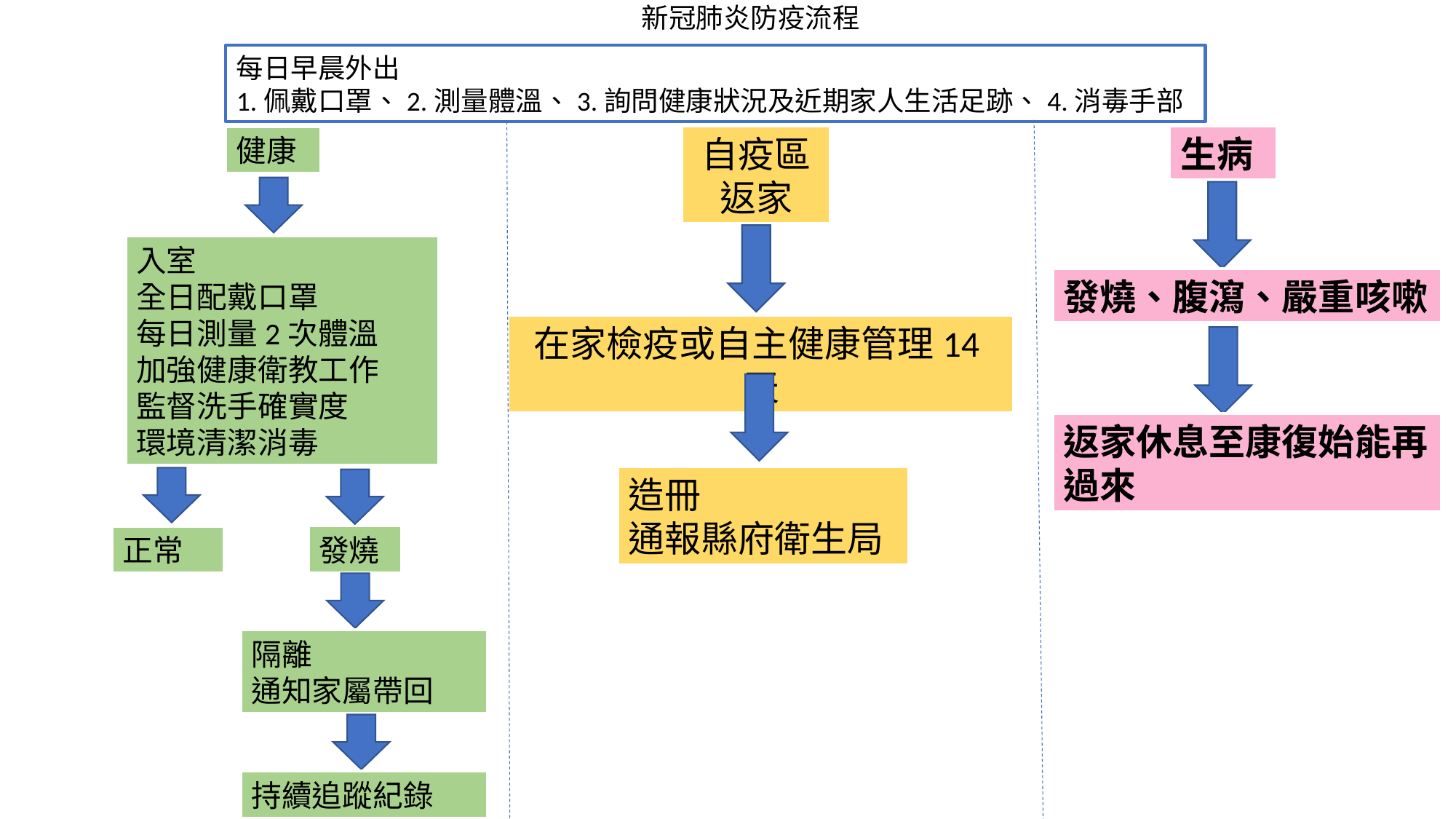

新冠肺炎防疫流程
每日早晨外出
1.佩戴口罩、2.測量體溫、3.詢問健康狀況及近期家人生活足跡、4.消毒手部
生病
自疫區
返家
健康

入室
全日配戴口罩
每日測量2次體溫
加強健康衛教工作
監督洗手確實度
環境清潔消毒

發燒、腹瀉、嚴重咳嗽
在家檢疫或自主健康管理14天

返家休息至康復始能再過來

造冊
通報縣府衛生局

發燒
正常

隔離
通知家屬帶回

持續追蹤紀錄